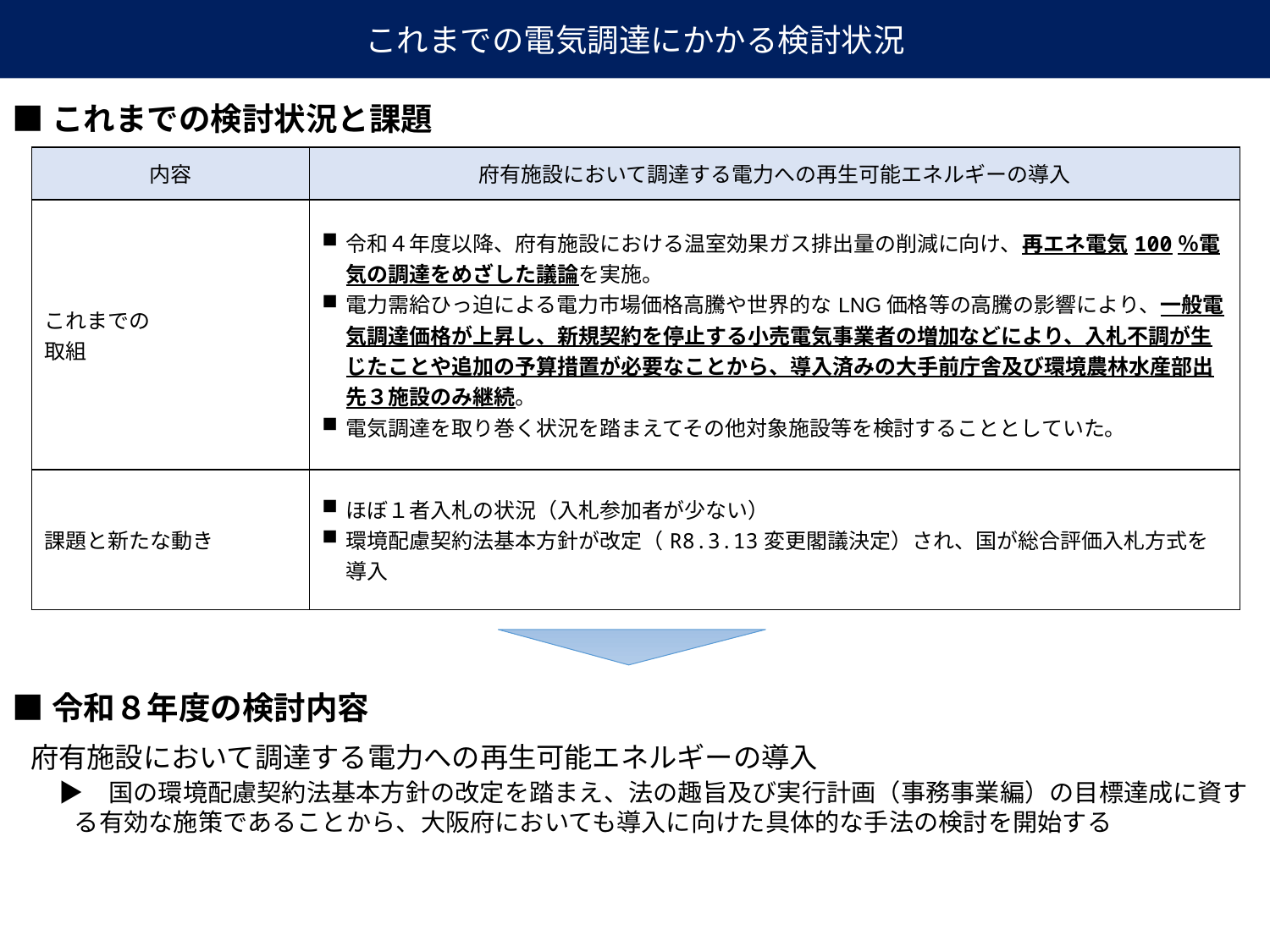

これまでの電気調達にかかる検討状況
■これまでの検討状況と課題
| 内容 | 府有施設において調達する電力への再生可能エネルギーの導入 |
| --- | --- |
| これまでの 取組 | 令和４年度以降、府有施設における温室効果ガス排出量の削減に向け、再エネ電気100％電気の調達をめざした議論を実施。 電⼒需給ひっ迫による電⼒市場価格高騰や世界的なLNG価格等の高騰の影響により、一般電気調達価格が上昇し、新規契約を停止する小売電気事業者の増加などにより、⼊札不調が生じたことや追加の予算措置が必要なことから、導入済みの大手前庁舎及び環境農林水産部出先３施設のみ継続。 電気調達を取り巻く状況を踏まえてその他対象施設等を検討することとしていた。 |
| 課題と新たな動き | ほぼ１者入札の状況（入札参加者が少ない） 環境配慮契約法基本方針が改定（R8.3.13変更閣議決定）され、国が総合評価入札方式を導入 |

■令和８年度の検討内容
府有施設において調達する電力への再生可能エネルギーの導入
　▶　国の環境配慮契約法基本方針の改定を踏まえ、法の趣旨及び実行計画（事務事業編）の目標達成に資する有効な施策であることから、大阪府においても導入に向けた具体的な手法の検討を開始する